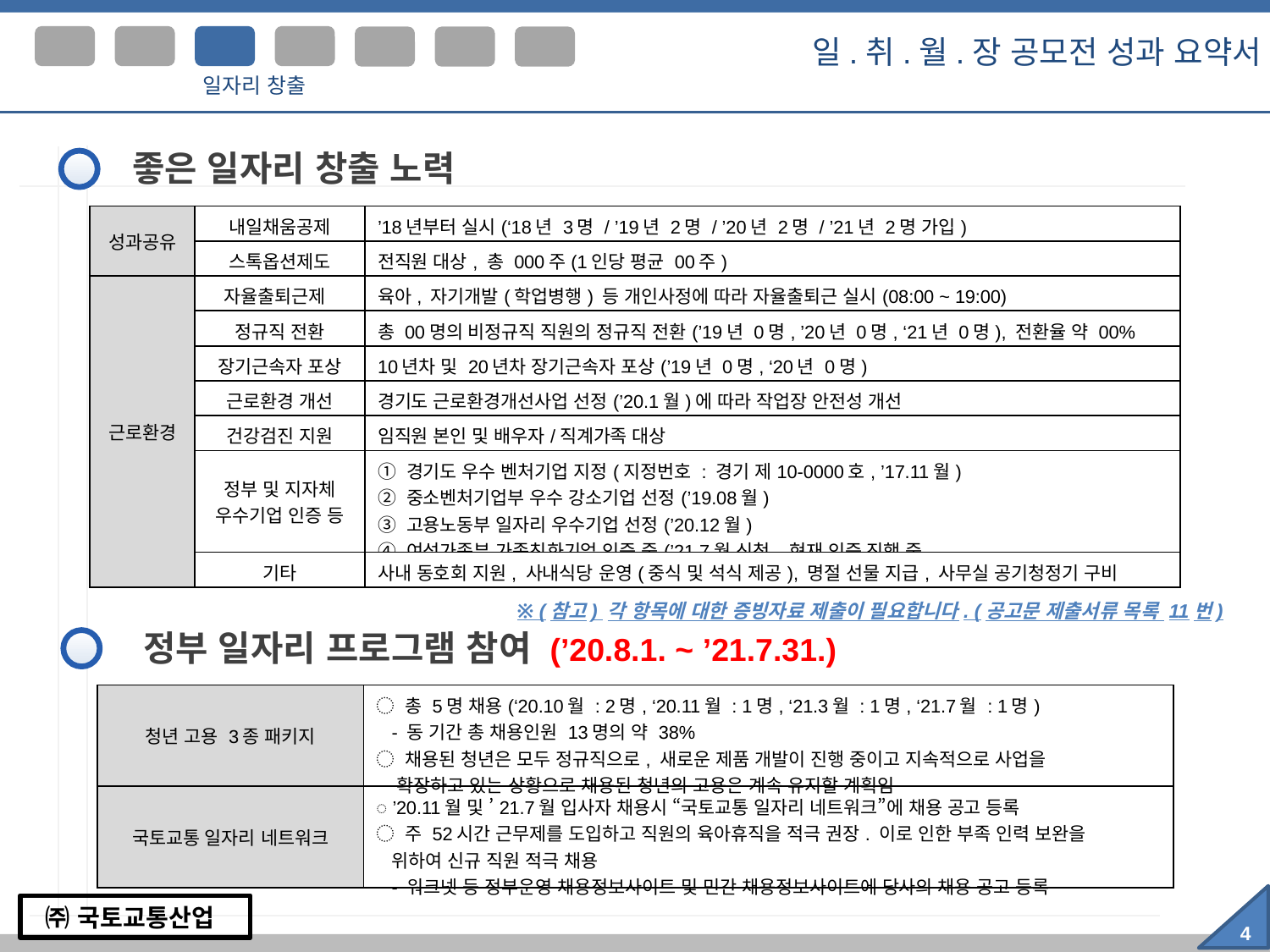

I  I
I  I  I
I  V
일.취.월.장 공모전 성과 요약서
I
Ⅴ
Ⅵ
Ⅶ
일자리 창출
좋은 일자리 창출 노력

| 성과공유 | 내일채움공제 | ’18년부터 실시(‘18년 3명 / ’19년 2명 / ’20년 2명 / ’21년 2명 가입) |
| --- | --- | --- |
|  | 스톡옵션제도 | 전직원 대상, 총 000주(1인당 평균 00주) |
| 근로환경 | 자율출퇴근제 | 육아, 자기개발(학업병행) 등 개인사정에 따라 자율출퇴근 실시(08:00 ~ 19:00) |
|  | 정규직 전환 | 총 00명의 비정규직 직원의 정규직 전환(’19년 0명, ’20년 0명, ‘21년 0명), 전환율 약 00% |
|  | 장기근속자 포상 | 10년차 및 20년차 장기근속자 포상(’19년 0명, ‘20년 0명) |
|  | 근로환경 개선 | 경기도 근로환경개선사업 선정(’20.1월)에 따라 작업장 안전성 개선 |
|  | 건강검진 지원 | 임직원 본인 및 배우자/직계가족 대상 |
|  | 정부 및 지자체 우수기업 인증 등 | ① 경기도 우수 벤처기업 지정(지정번호 : 경기 제10-0000호, ’17.11월) ② 중소벤처기업부 우수 강소기업 선정(’19.08월) ③ 고용노동부 일자리 우수기업 선정(’20.12월) ④ 여성가족부 가족친화기업 인증 중(’21.7월 신청. 현재 인증 진행 중 |
|  | 기타 | 사내 동호회 지원, 사내식당 운영(중식 및 석식 제공), 명절 선물 지급, 사무실 공기청정기 구비 |
※ (참고) 각 항목에 대한 증빙자료 제출이 필요합니다. (공고문 제출서류 목록 11번)
정부 일자리 프로그램 참여 (’20.8.1. ~ ’21.7.31.)

| 청년 고용 3종 패키지 | ◌ 총 5명 채용(‘20.10월 : 2명, ‘20.11월 : 1명, ‘21.3월 : 1명, ‘21.7월 : 1명) - 동 기간 총 채용인원 13명의 약 38% ◌ 채용된 청년은 모두 정규직으로, 새로운 제품 개발이 진행 중이고 지속적으로 사업을 확장하고 있는 상황으로 채용된 청년의 고용은 계속 유지할 계획임 |
| --- | --- |
| 국토교통 일자리 네트워크 | ◌ ’20.11월 및 ’21.7월 입사자 채용시 “국토교통 일자리 네트워크”에 채용 공고 등록 ◌ 주 52시간 근무제를 도입하고 직원의 육아휴직을 적극 권장. 이로 인한 부족 인력 보완을 위하여 신규 직원 적극 채용 - 워크넷 등 정부운영 채용정보사이트 및 민간 채용정보사이트에 당사의 채용 공고 등록 |
4
 ㈜ 국토교통산업